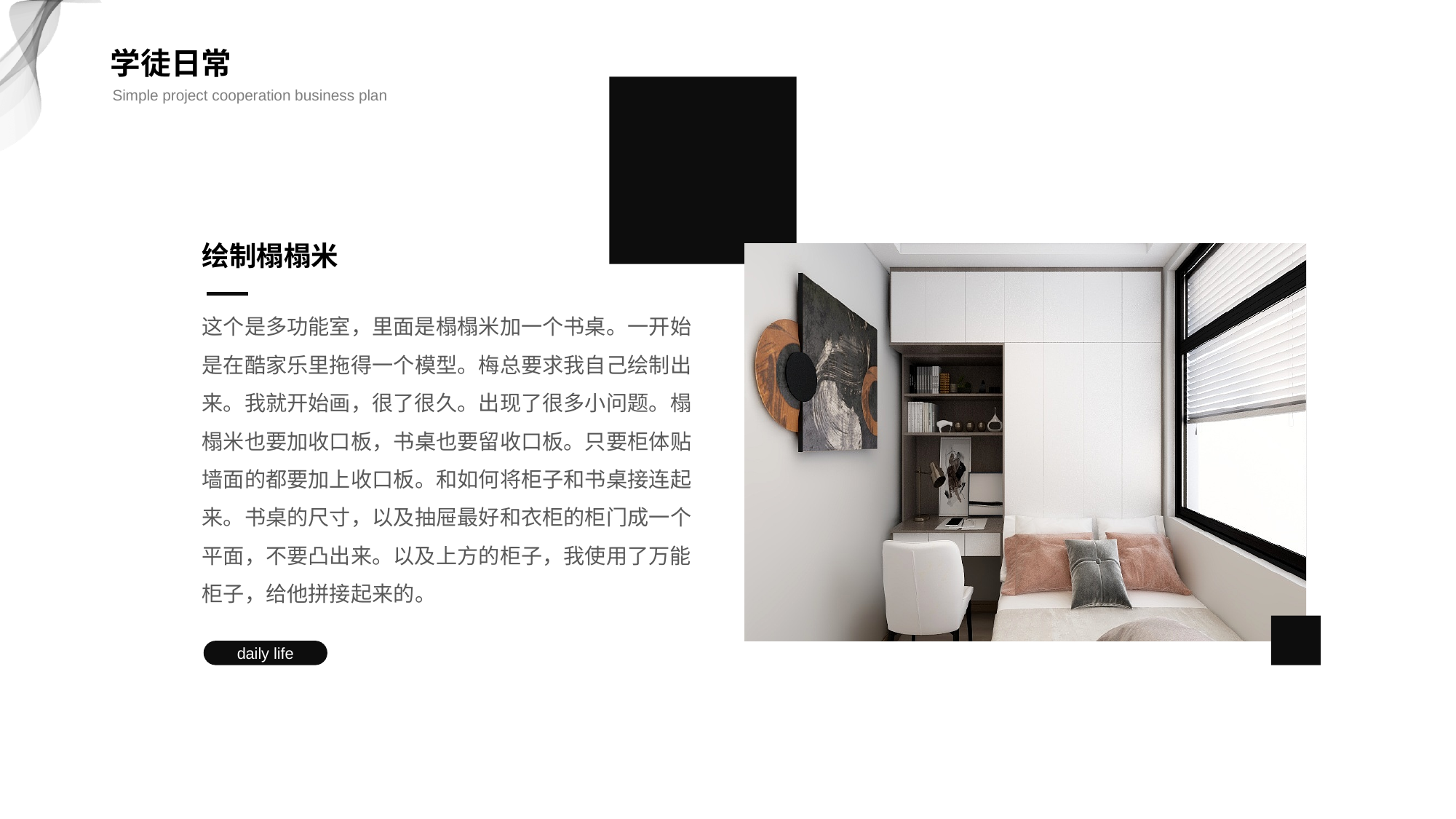

学徒日常
Simple project cooperation business plan

绘制榻榻米

这个是多功能室，里面是榻榻米加一个书桌。一开始是在酷家乐里拖得一个模型。梅总要求我自己绘制出来。我就开始画，很了很久。出现了很多小问题。榻榻米也要加收口板，书桌也要留收口板。只要柜体贴墙面的都要加上收口板。和如何将柜子和书桌接连起来。书桌的尺寸，以及抽屉最好和衣柜的柜门成一个平面，不要凸出来。以及上方的柜子，我使用了万能柜子，给他拼接起来的。

daily life